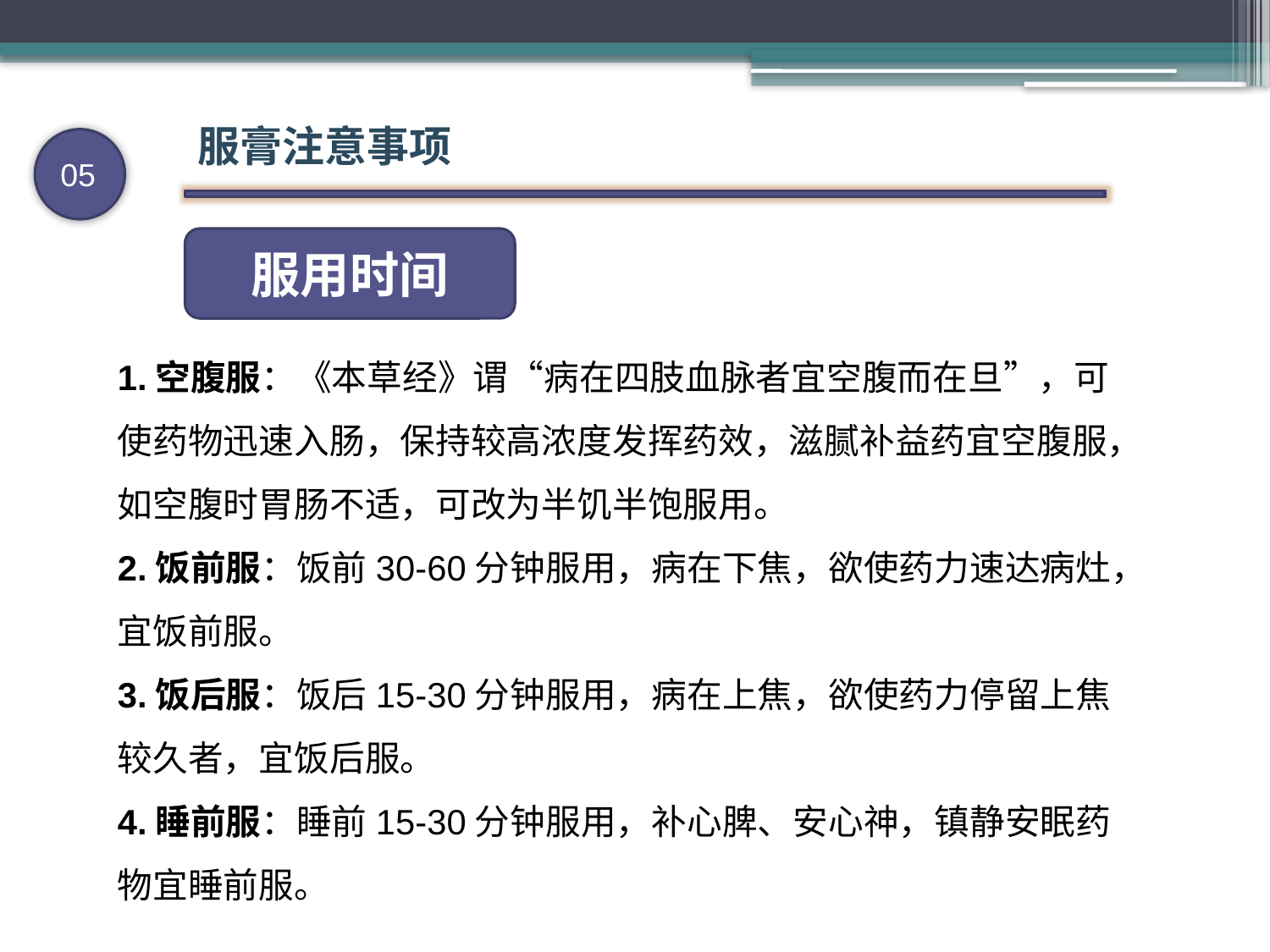

服膏注意事项
05

服用时间
1.空腹服：《本草经》谓“病在四肢血脉者宜空腹而在旦”，可使药物迅速入肠，保持较高浓度发挥药效，滋腻补益药宜空腹服，如空腹时胃肠不适，可改为半饥半饱服用。
2.饭前服：饭前30-60分钟服用，病在下焦，欲使药力速达病灶，宜饭前服。
3.饭后服：饭后15-30分钟服用，病在上焦，欲使药力停留上焦较久者，宜饭后服。
4.睡前服：睡前15-30分钟服用，补心脾、安心神，镇静安眠药物宜睡前服。